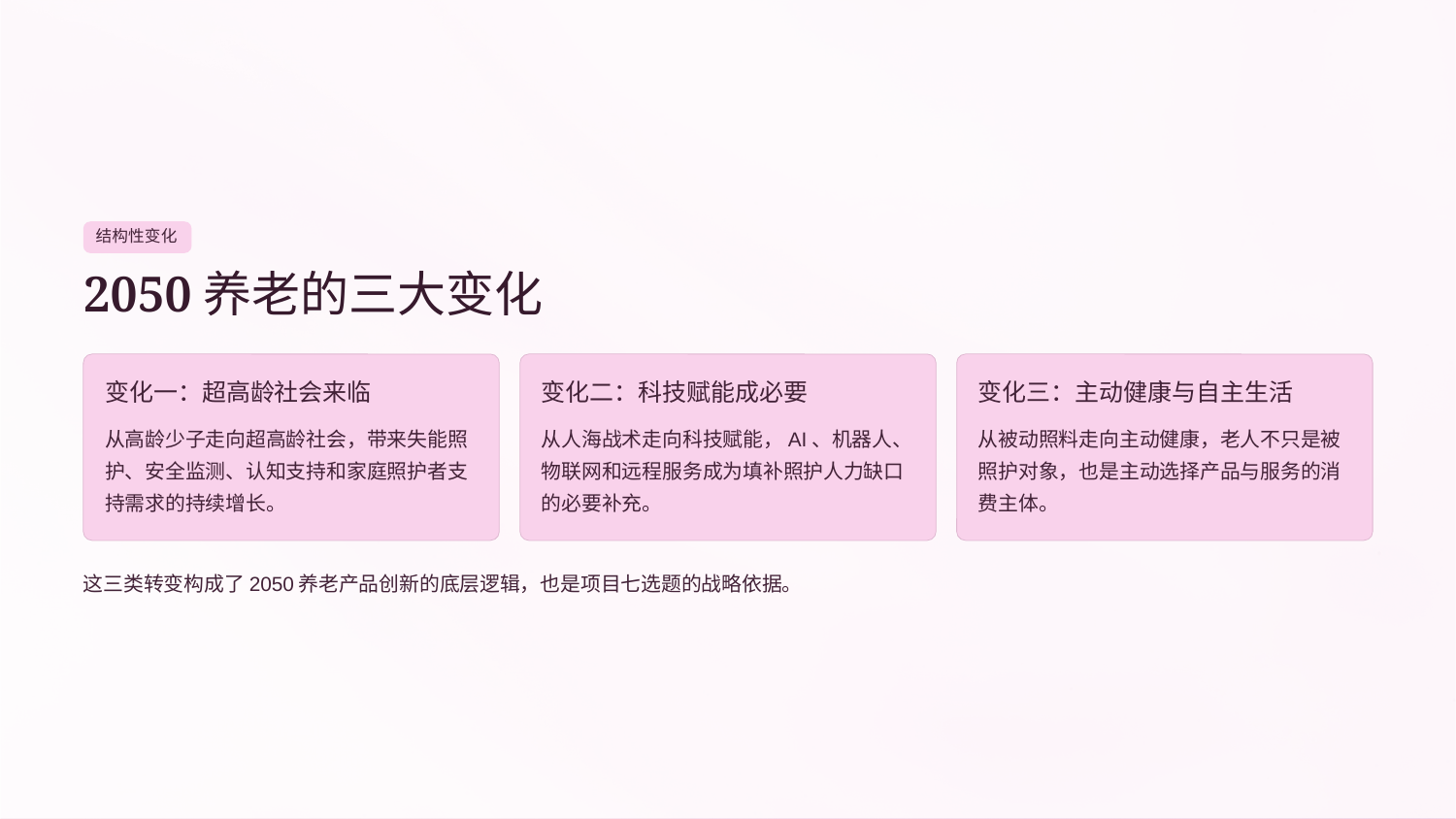

结构性变化
2050养老的三大变化

变化一：超高龄社会来临
变化二：科技赋能成必要
变化三：主动健康与自主生活
从高龄少子走向超高龄社会，带来失能照护、安全监测、认知支持和家庭照护者支持需求的持续增长。
从人海战术走向科技赋能，AI、机器人、物联网和远程服务成为填补照护人力缺口的必要补充。
从被动照料走向主动健康，老人不只是被照护对象，也是主动选择产品与服务的消费主体。
这三类转变构成了2050养老产品创新的底层逻辑，也是项目七选题的战略依据。